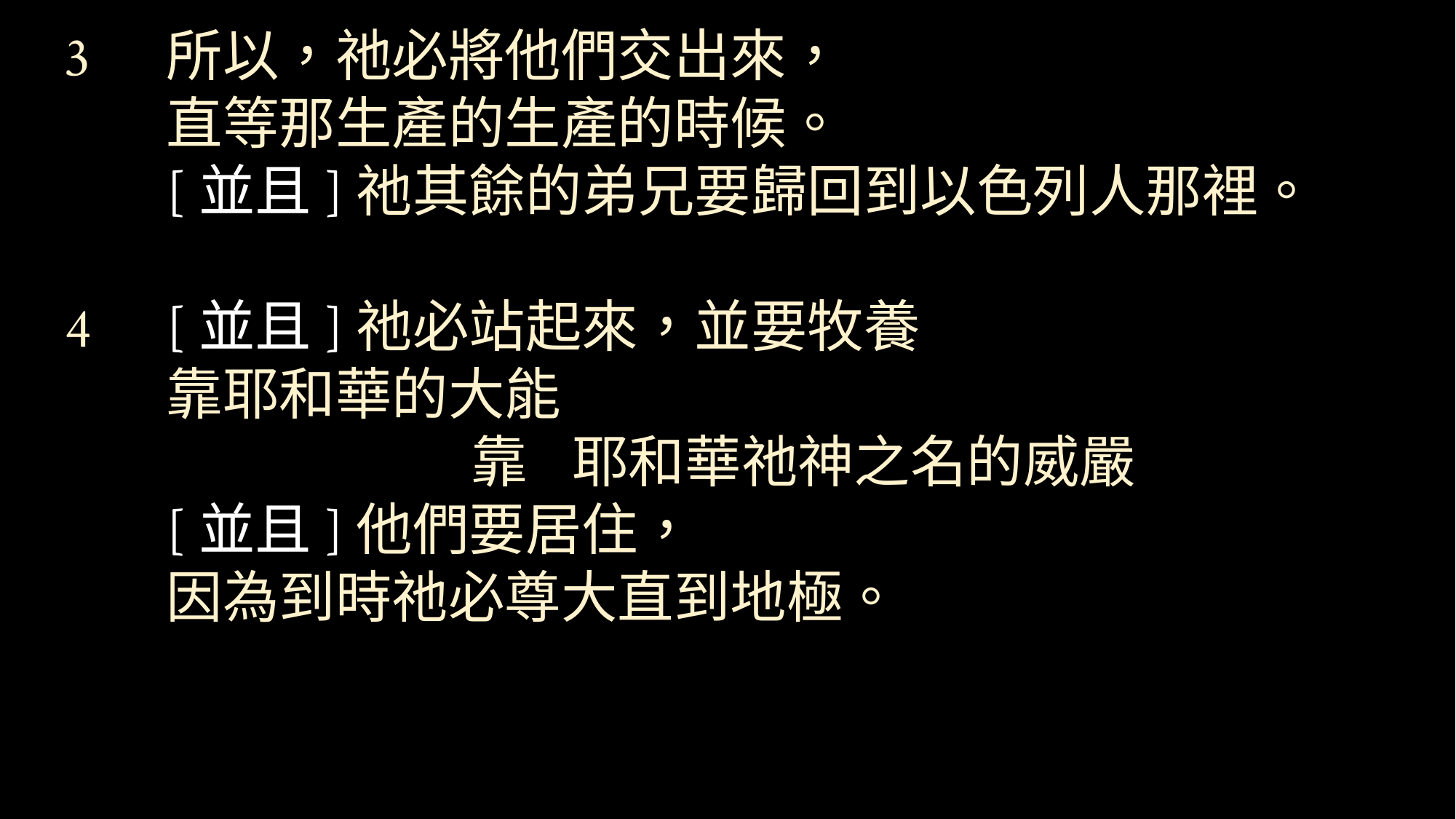

3		所以，祂必將他們交出來，
								直等那生產的生產的時候。
		[並且]祂其餘的弟兄要歸回到以色列人那裡。

4		[並且]祂必站起來，並要牧養
										靠耶和華的大能
		　　　　	靠	耶和華祂神之名的威嚴
		[並且]他們要居住，
										因為到時祂必尊大直到地極。